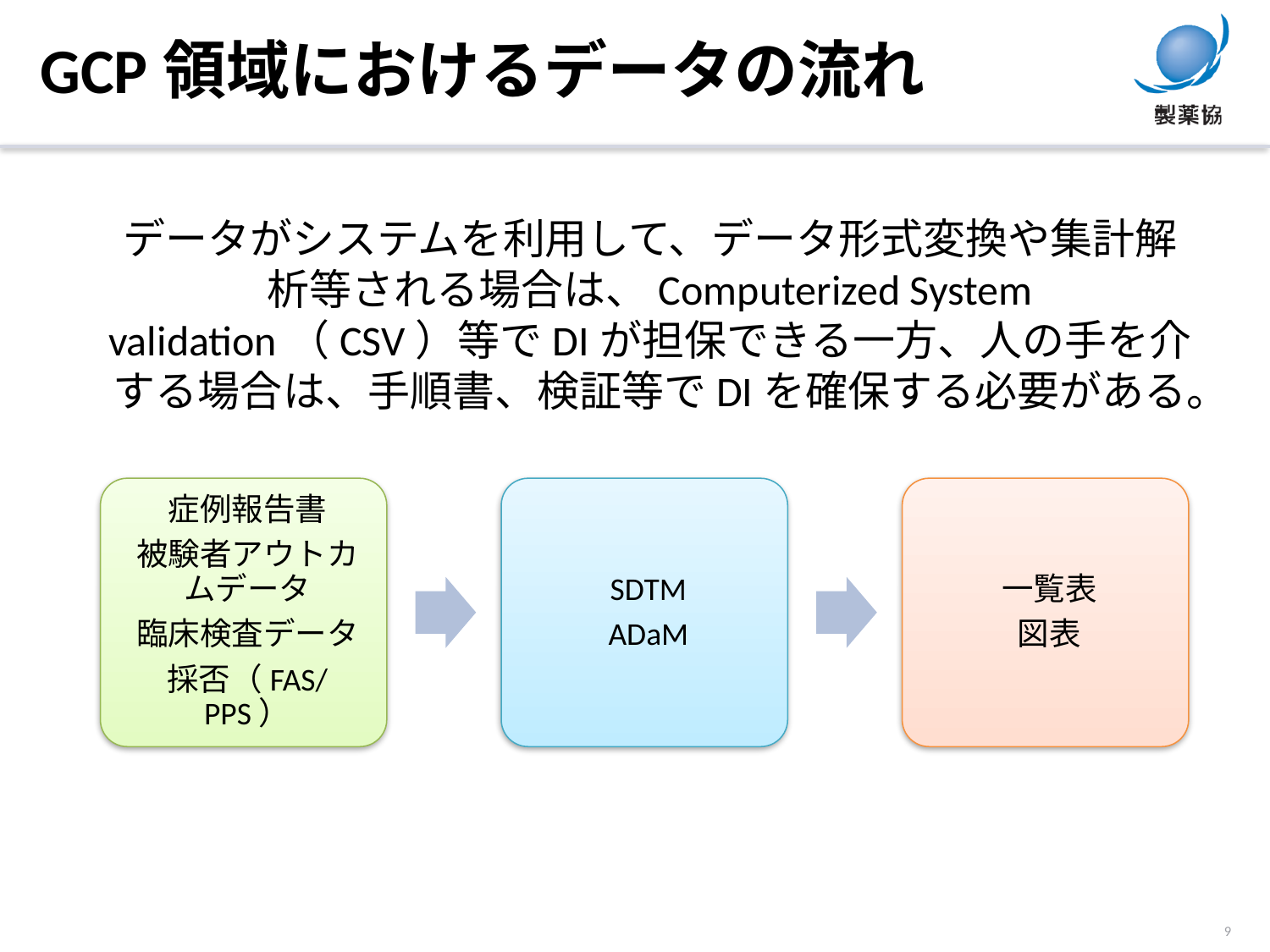

GCP領域におけるデータの流れ

データがシステムを利用して、データ形式変換や集計解析等される場合は、Computerized System validation（CSV）等でDIが担保できる一方、人の手を介する場合は、手順書、検証等でDIを確保する必要がある。

症例報告書
被験者アウトカムデータ
臨床検査データ
採否（FAS/PPS）

SDTM
ADaM

一覧表
図表
9